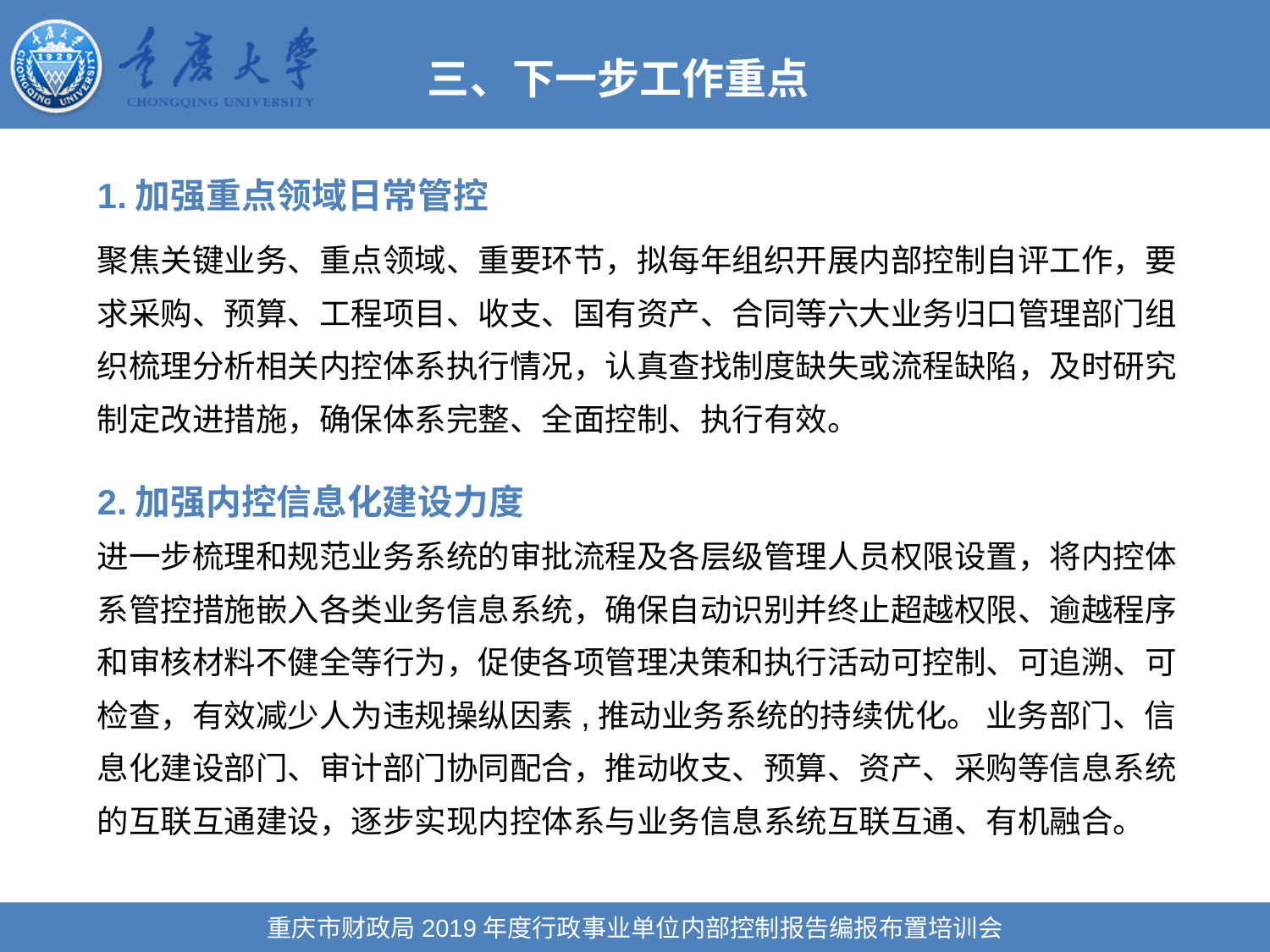

三、下一步工作重点
1.加强重点领域日常管控
聚焦关键业务、重点领域、重要环节，拟每年组织开展内部控制自评工作，要求采购、预算、工程项目、收支、国有资产、合同等六大业务归口管理部门组织梳理分析相关内控体系执行情况，认真查找制度缺失或流程缺陷，及时研究制定改进措施，确保体系完整、全面控制、执行有效。
2.加强内控信息化建设力度
进一步梳理和规范业务系统的审批流程及各层级管理人员权限设置，将内控体系管控措施嵌入各类业务信息系统，确保自动识别并终止超越权限、逾越程序和审核材料不健全等行为，促使各项管理决策和执行活动可控制、可追溯、可检查，有效减少人为违规操纵因素,推动业务系统的持续优化。 业务部门、信息化建设部门、审计部门协同配合，推动收支、预算、资产、采购等信息系统的互联互通建设，逐步实现内控体系与业务信息系统互联互通、有机融合。

14
重庆市财政局2019年度行政事业单位内部控制报告编报布置培训会